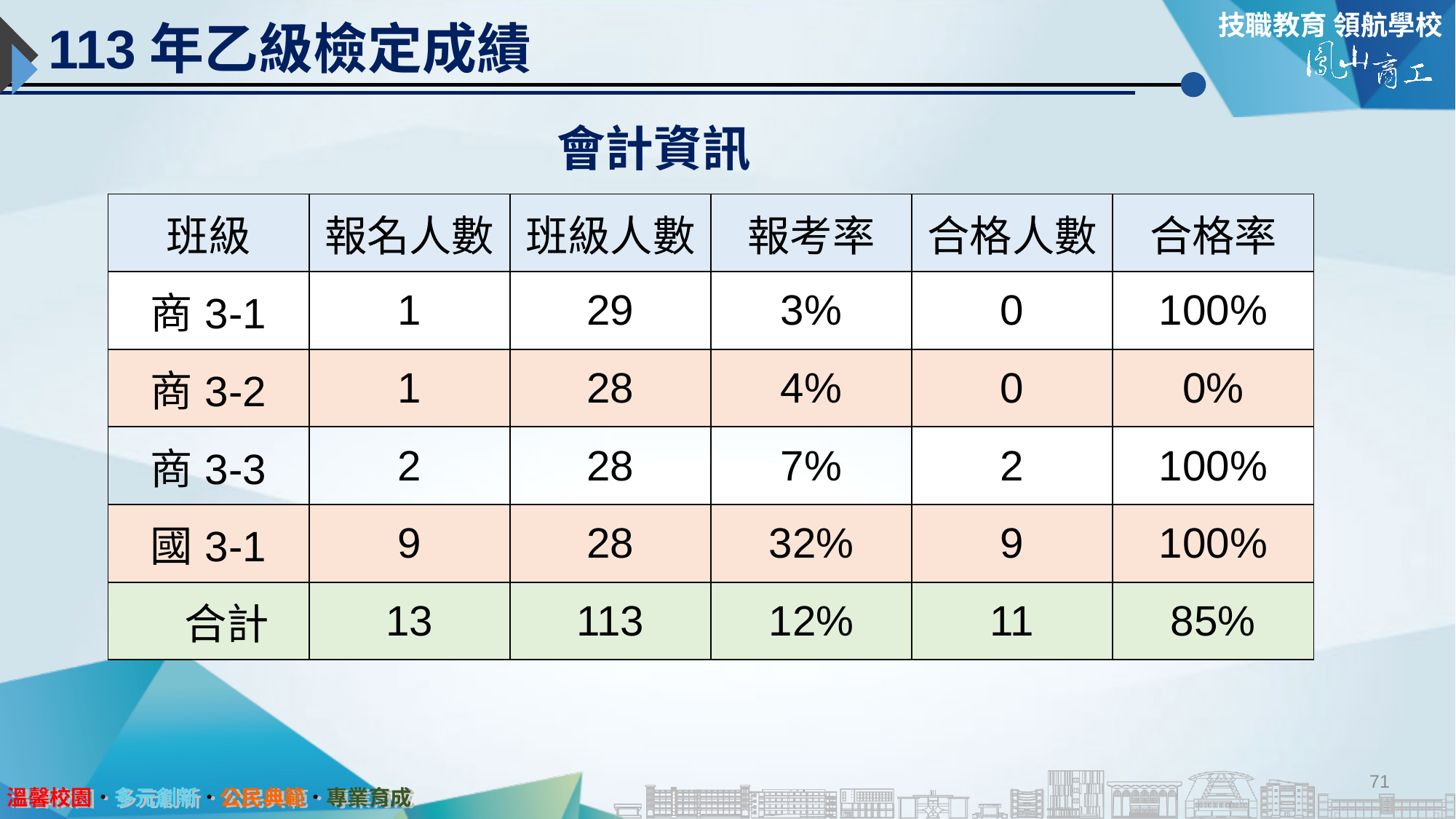

# 113年乙級檢定成績
會計資訊

| 班級 | 報名人數 | 班級人數 | 報考率 | 合格人數 | 合格率 |
| --- | --- | --- | --- | --- | --- |
| 商3-1 | 1 | 29 | 3% | 0 | 100% |
| 商3-2 | 1 | 28 | 4% | 0 | 0% |
| 商3-3 | 2 | 28 | 7% | 2 | 100% |
| 國3-1 | 9 | 28 | 32% | 9 | 100% |
| 合計 | 13 | 113 | 12% | 11 | 85% |
71